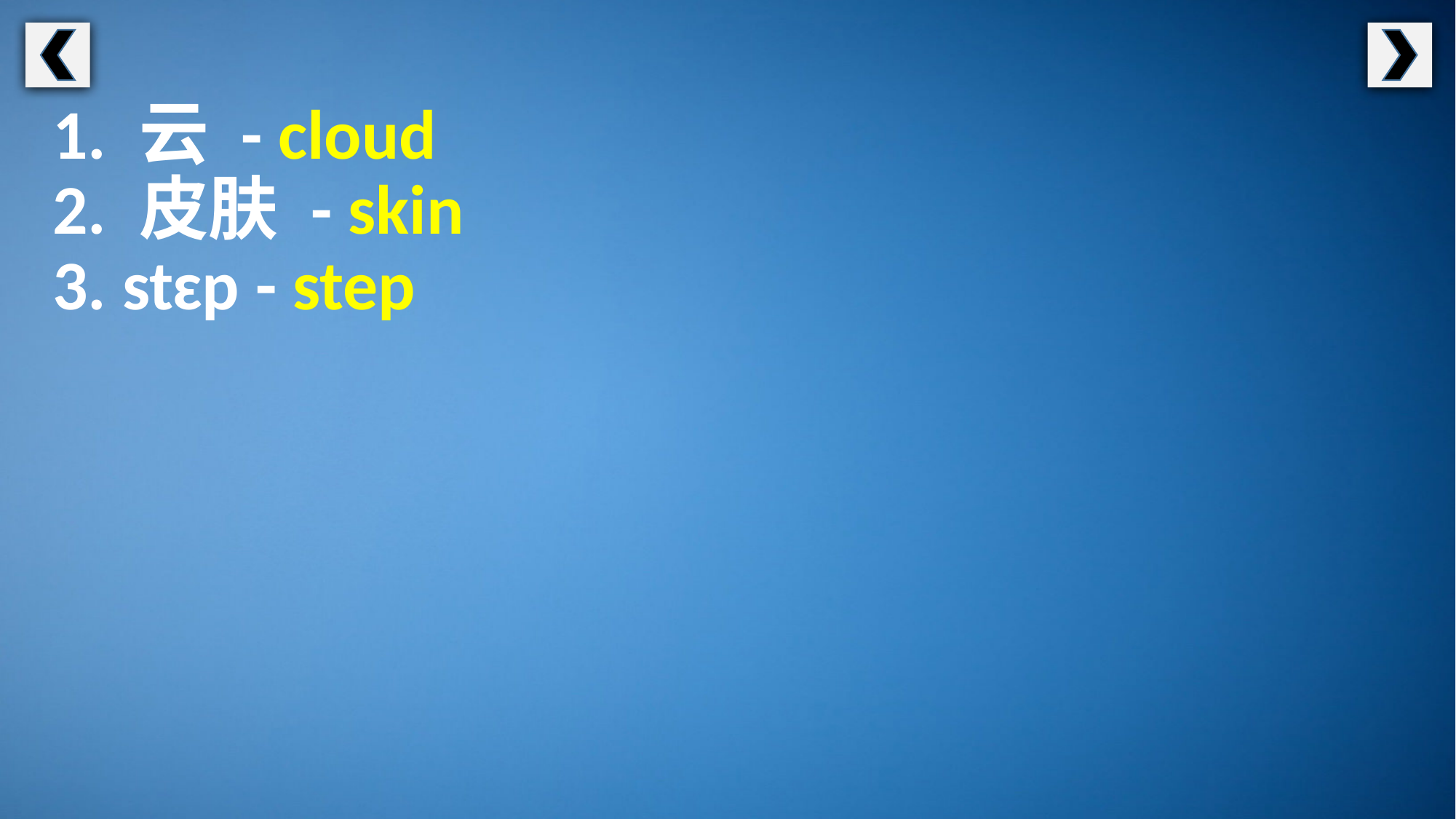

1. 云 - cloud
2. 皮肤 - skin
3. stɛp - step